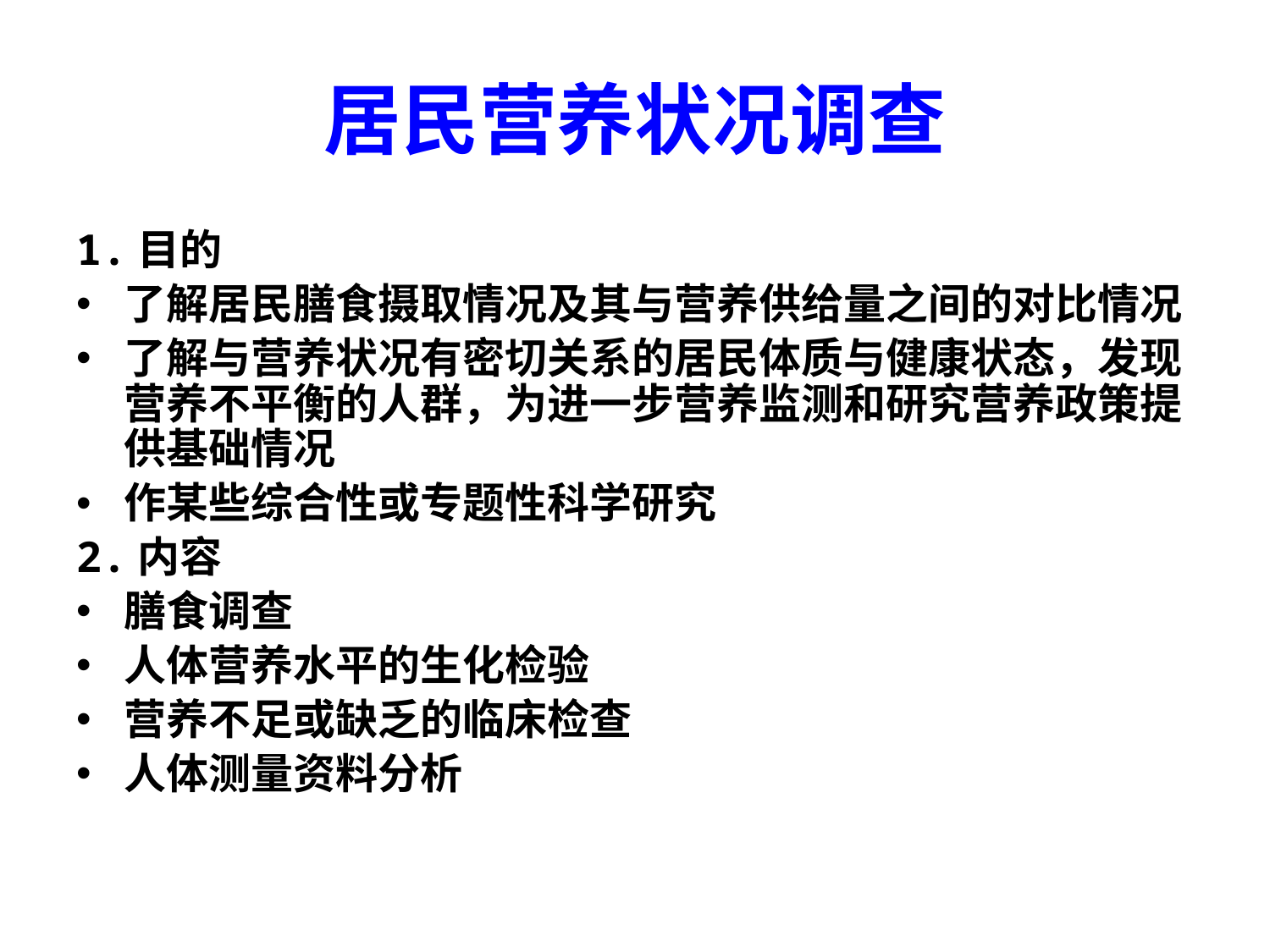

# 居民营养状况调查
1.目的
了解居民膳食摄取情况及其与营养供给量之间的对比情况
了解与营养状况有密切关系的居民体质与健康状态，发现营养不平衡的人群，为进一步营养监测和研究营养政策提供基础情况
作某些综合性或专题性科学研究
2.内容
膳食调查
人体营养水平的生化检验
营养不足或缺乏的临床检查
人体测量资料分析